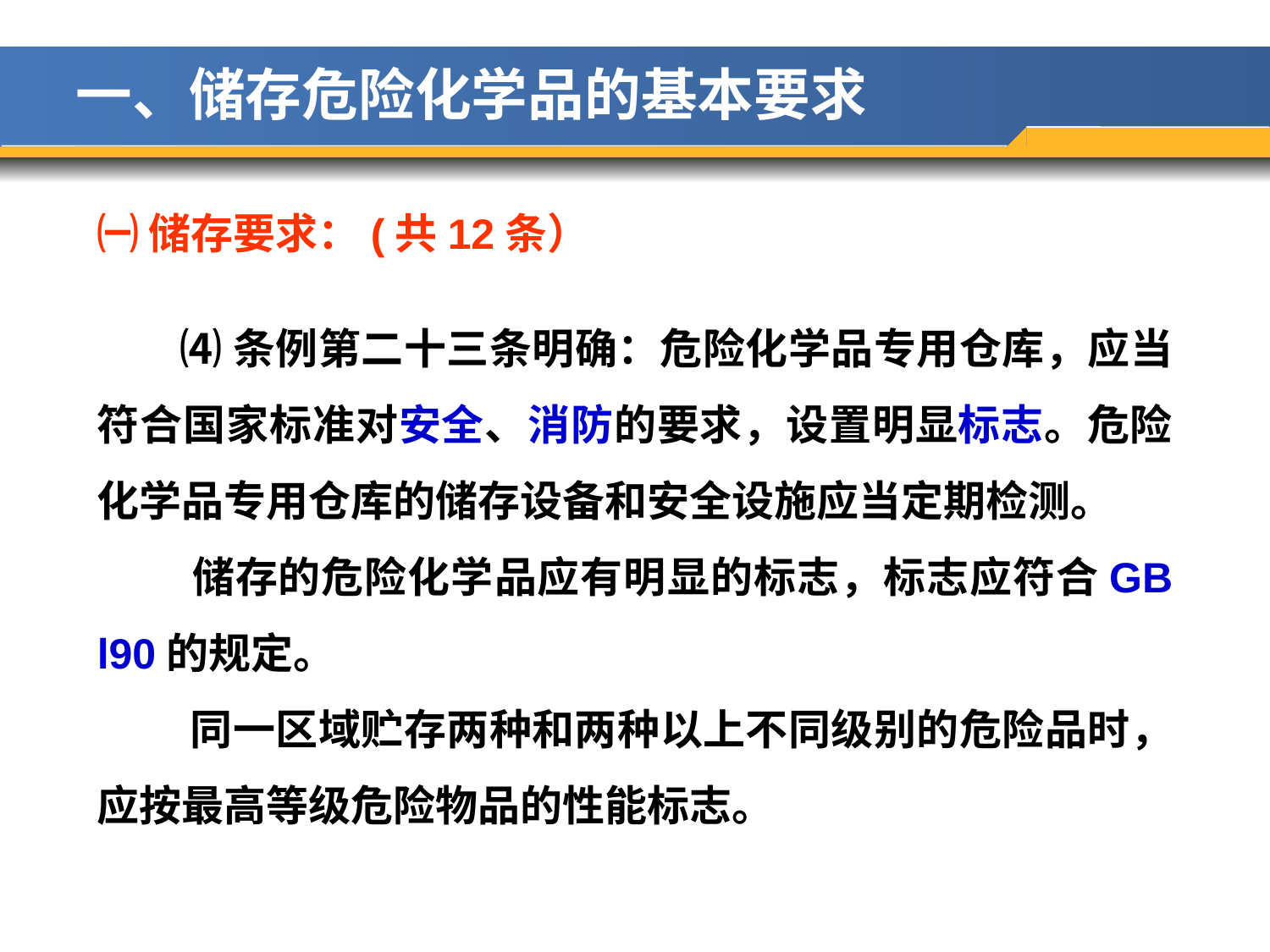

一、储存危险化学品的基本要求

㈠ 储存要求：(共12条）
   ⑷条例第二十三条明确：危险化学品专用仓库，应当符合国家标准对安全、消防的要求，设置明显标志。危险化学品专用仓库的储存设备和安全设施应当定期检测。
   储存的危险化学品应有明显的标志，标志应符合GB l90的规定。
   同一区域贮存两种和两种以上不同级别的危险品时，应按最高等级危险物品的性能标志。